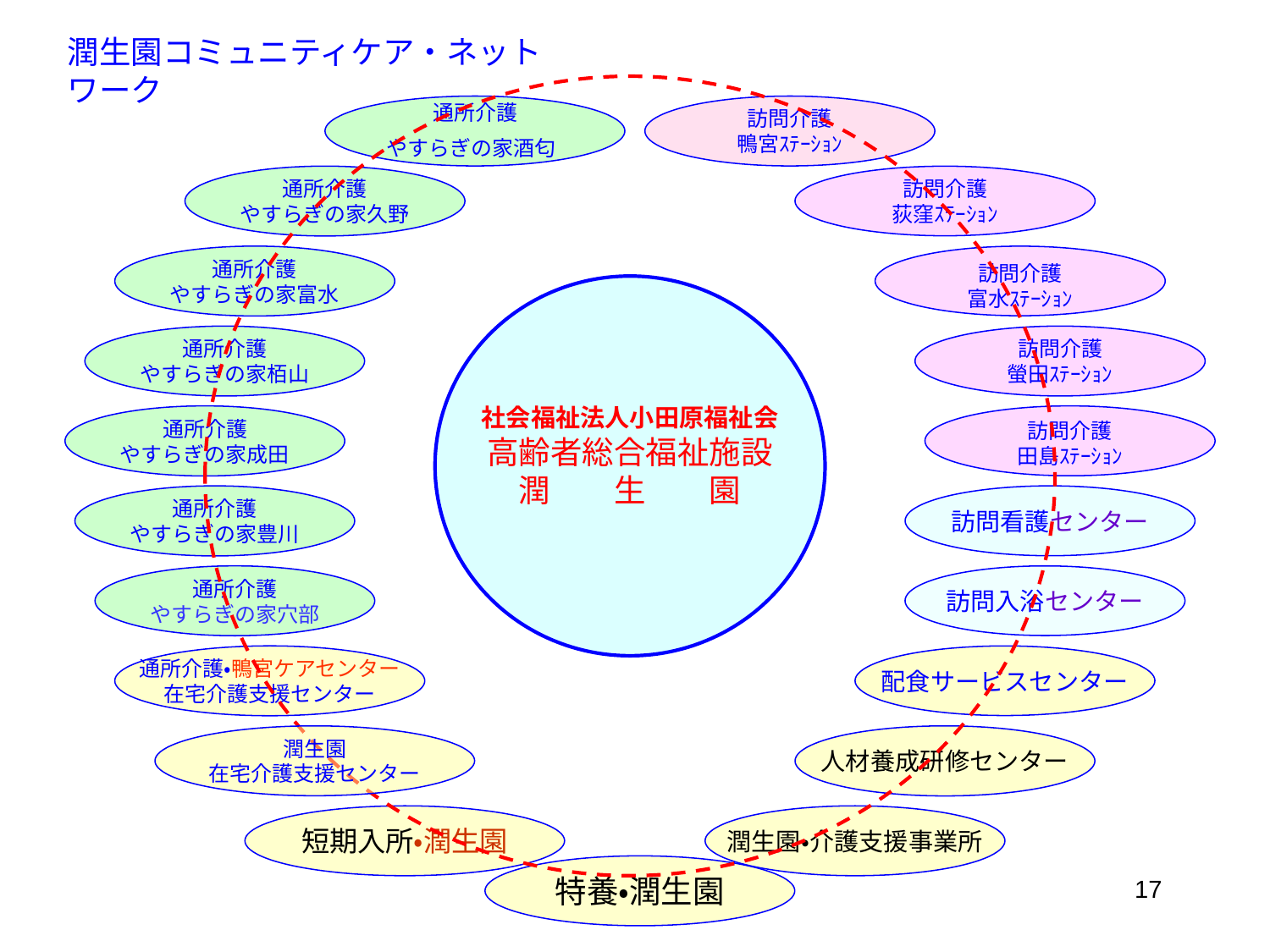

潤生園コミュニティケア・ネットワーク

通所介護
やすらぎの家酒匂
訪問介護
鴨宮ｽﾃｰｼｮﾝ

通所介護
やすらぎの家久野

訪問介護
荻窪ｽﾃｰｼｮﾝ

通所介護
やすらぎの家富水

訪問介護
富水ｽﾃｰｼｮﾝ

社会福祉法人小田原福祉会
高齢者総合福祉施設
潤　　生　　園

通所介護
やすらぎの家栢山
訪問介護
螢田ｽﾃｰｼｮﾝ
通所介護
やすらぎの家成田

訪問介護
田島ｽﾃｰｼｮﾝ

通所介護
やすらぎの家豊川
訪問看護センター
通所介護
やすらぎの家穴部
訪問入浴センター
通所介護・鴨宮ケアセンター
在宅介護支援センター
配食サービスセンター
潤生園
在宅介護支援センター
人材養成研修センター
短期入所・潤生園
潤生園・介護支援事業所
特養・潤生園
17